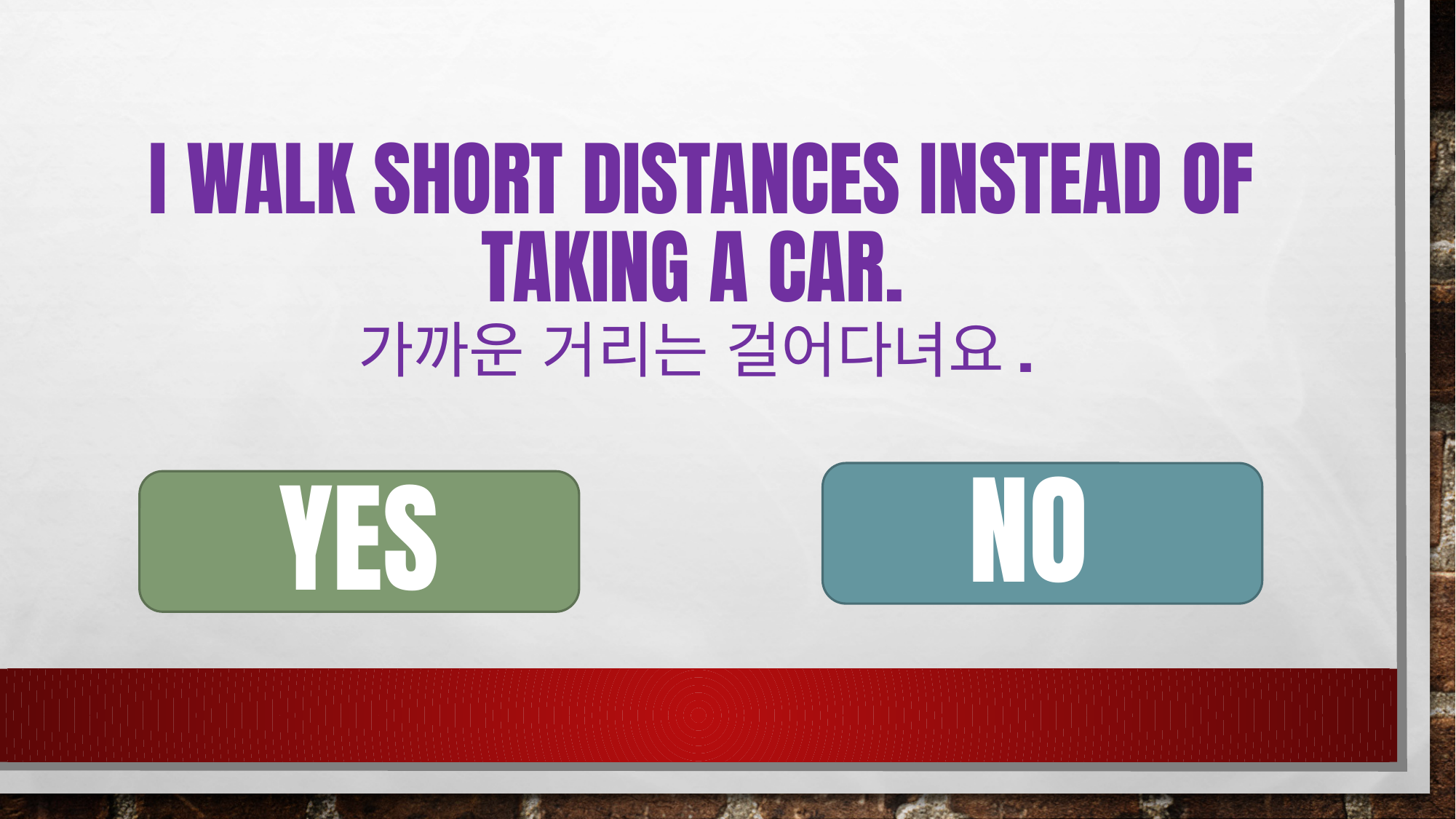

# I walk short distances instead of taking a car. 가까운 거리는 걸어다녀요.
NO
YES